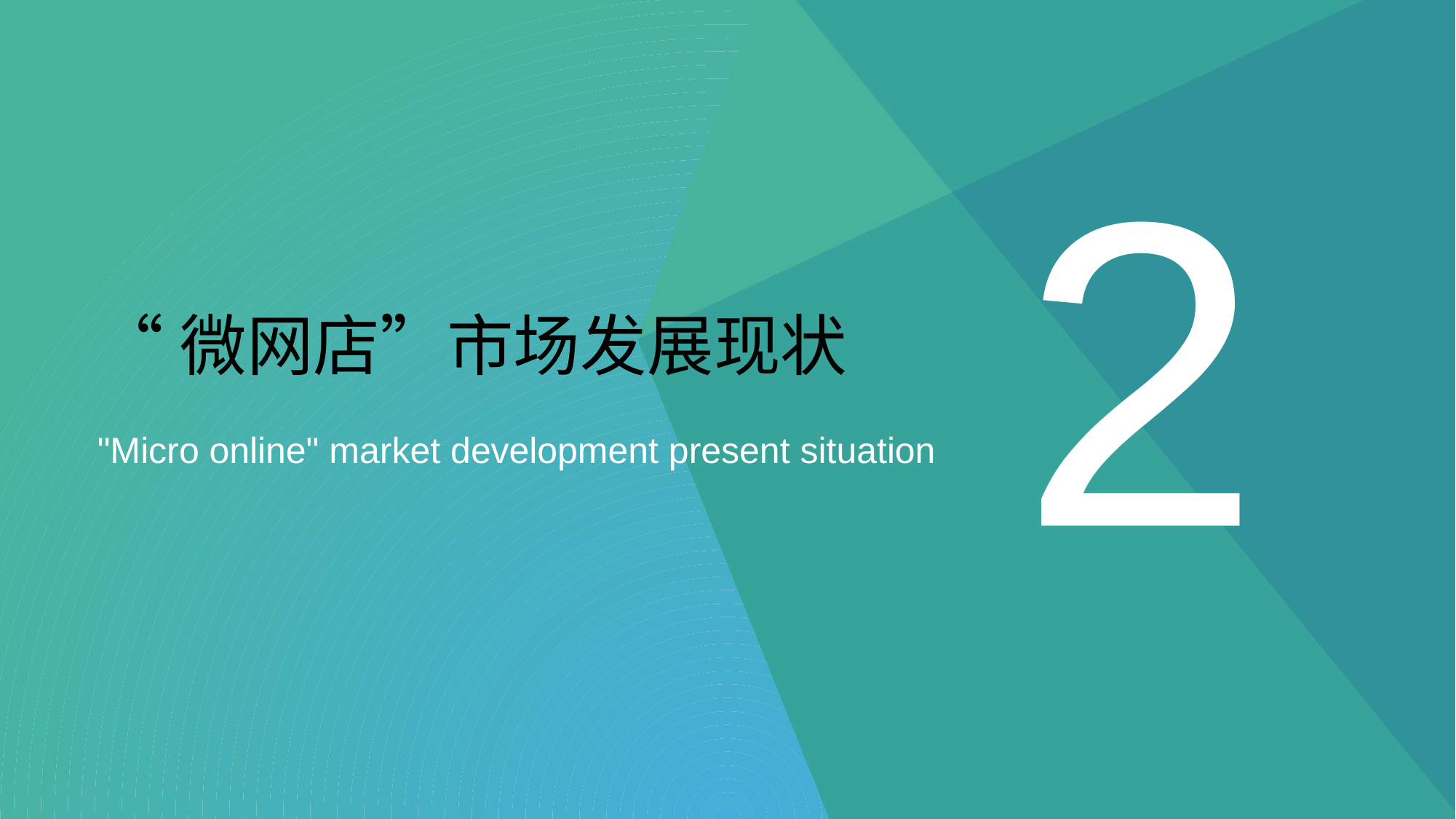

2
# “微网店”市场发展现状
"Micro online" market development present situation